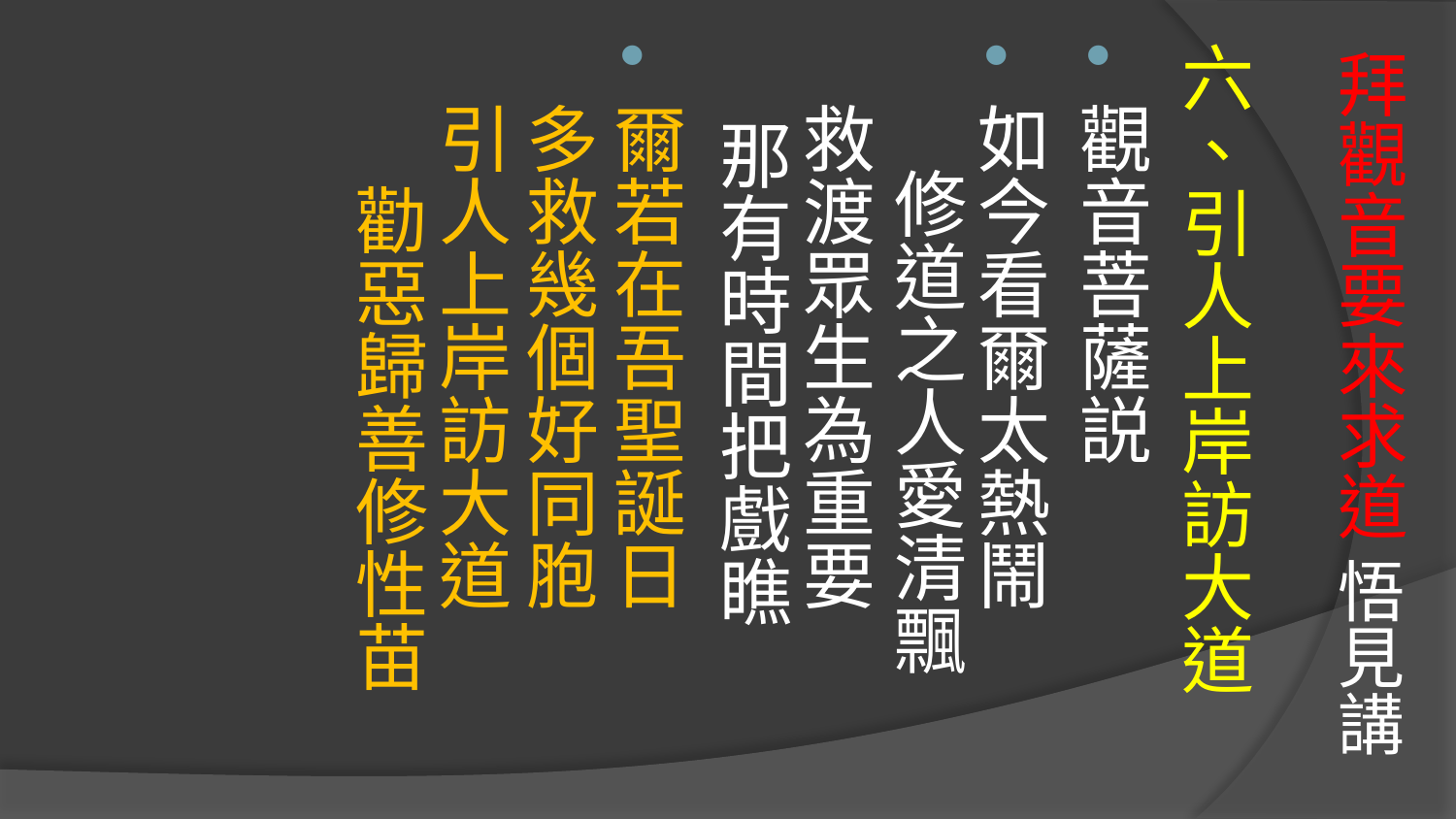

# 拜觀音要來求道 悟見講
六、引人上岸訪大道
觀音菩薩説
如今看爾太熱鬧               修道之人愛清飄
救渡眾生為重要            那有時間把戲瞧
爾若在吾聖誕日          多救幾個好同胞
引人上岸訪大道                勸惡歸善修性苗